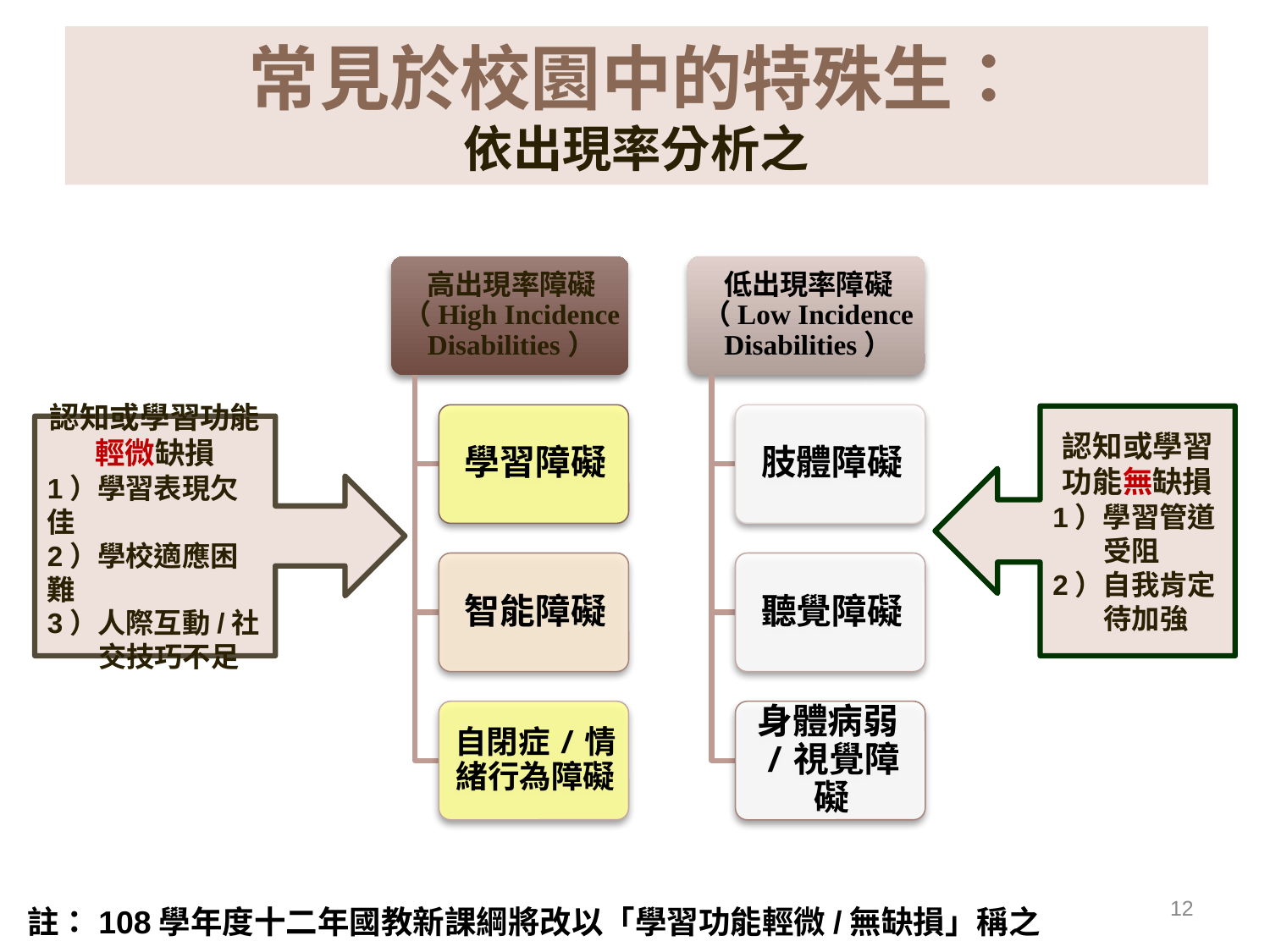

# 常見於校園中的特殊生： 依出現率分析之
高出現率障礙（High Incidence Disabilities）
學習障礙
智能障礙
自閉症/情緒行為障礙
低出現率障礙（Low Incidence Disabilities）
肢體障礙
聽覺障礙
身體病弱/視覺障礙
認知或學習功能無缺損
1）學習管道
       受阻
2）自我肯定
       待加強
認知或學習功能輕微缺損
1）學習表現欠佳
2）學校適應困難
3）人際互動/社
       交技巧不足
12
註：108學年度十二年國教新課綱將改以「學習功能輕微/無缺損」稱之